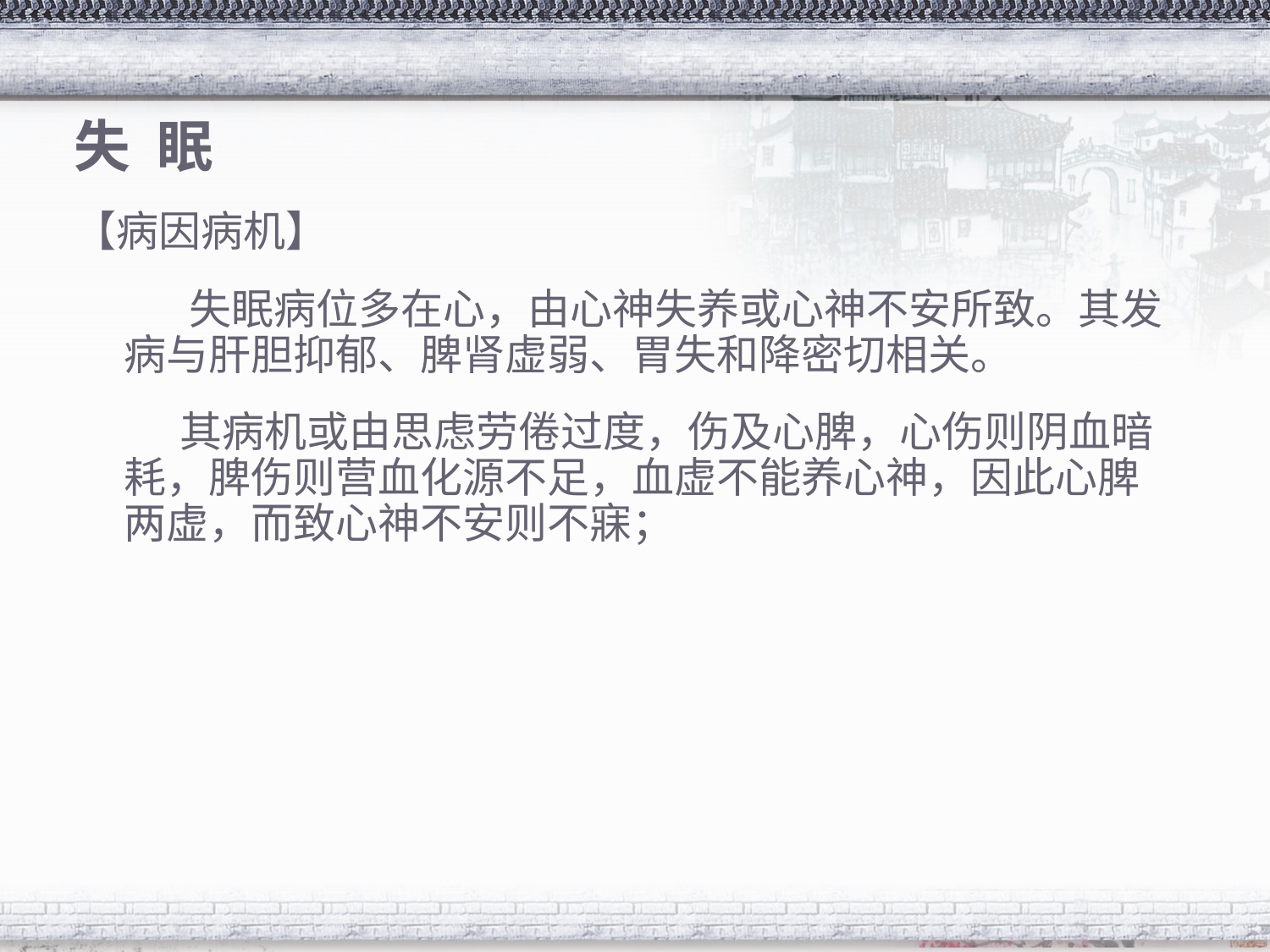

# 失  眠
【病因病机】
           失眠病位多在心，由心神失养或心神不安所致。其发病与肝胆抑郁、脾肾虚弱、胃失和降密切相关。
          其病机或由思虑劳倦过度，伤及心脾，心伤则阴血暗耗，脾伤则营血化源不足，血虚不能养心神，因此心脾两虚，而致心神不安则不寐；